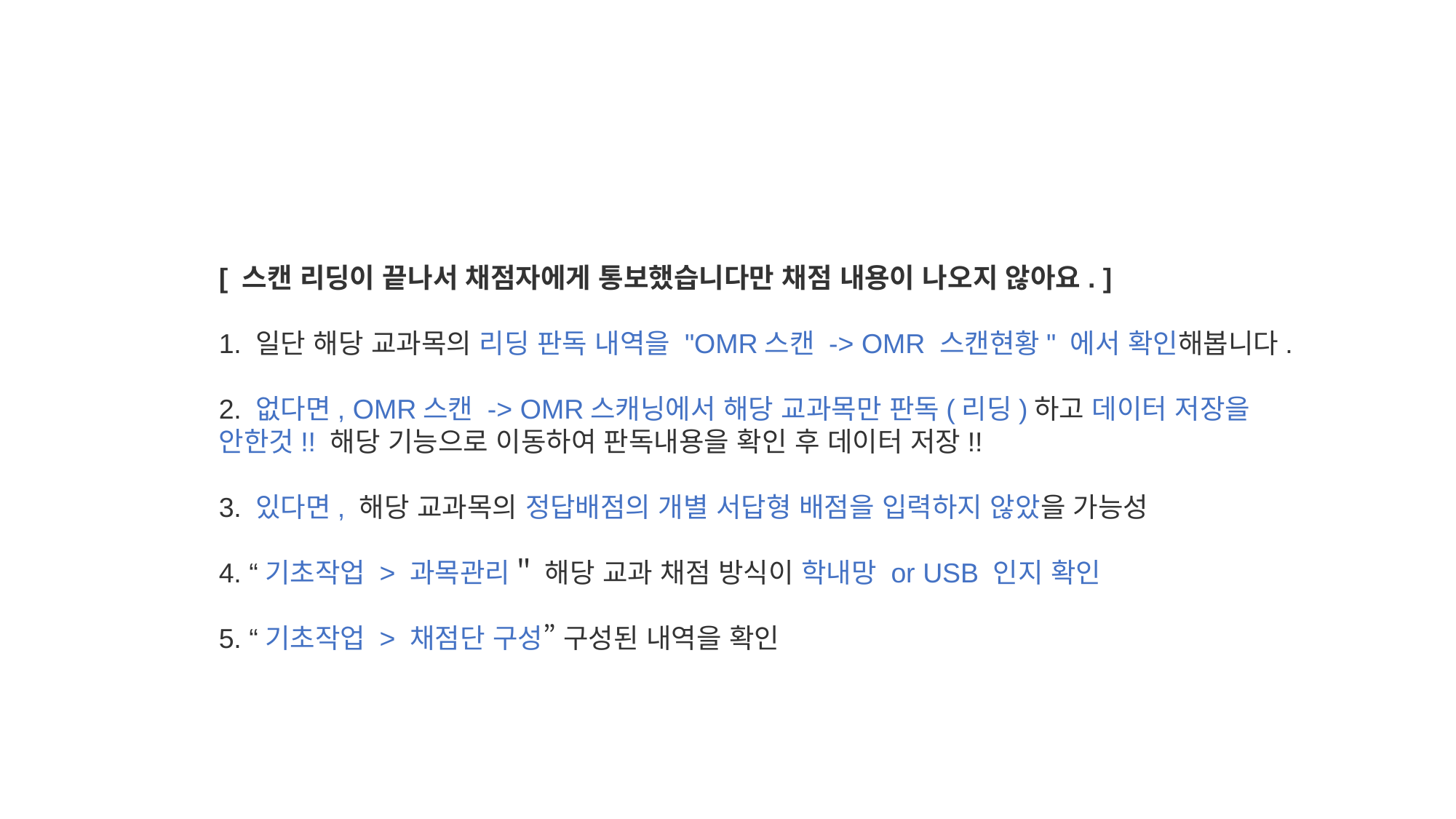

[ 스캔 리딩이 끝나서 채점자에게 통보했습니다만 채점 내용이 나오지 않아요. ]
1. 일단 해당 교과목의 리딩 판독 내역을 "OMR스캔 -> OMR 스캔현황" 에서 확인해봅니다.
2. 없다면, OMR스캔 -> OMR스캐닝에서 해당 교과목만 판독(리딩)하고 데이터 저장을 안한것!! 해당 기능으로 이동하여 판독내용을 확인 후 데이터 저장!!
3. 있다면, 해당 교과목의 정답배점의 개별 서답형 배점을 입력하지 않았을 가능성

4. “기초작업 > 과목관리＂ 해당 교과 채점 방식이 학내망 or USB 인지 확인

5. “기초작업 > 채점단 구성” 구성된 내역을 확인